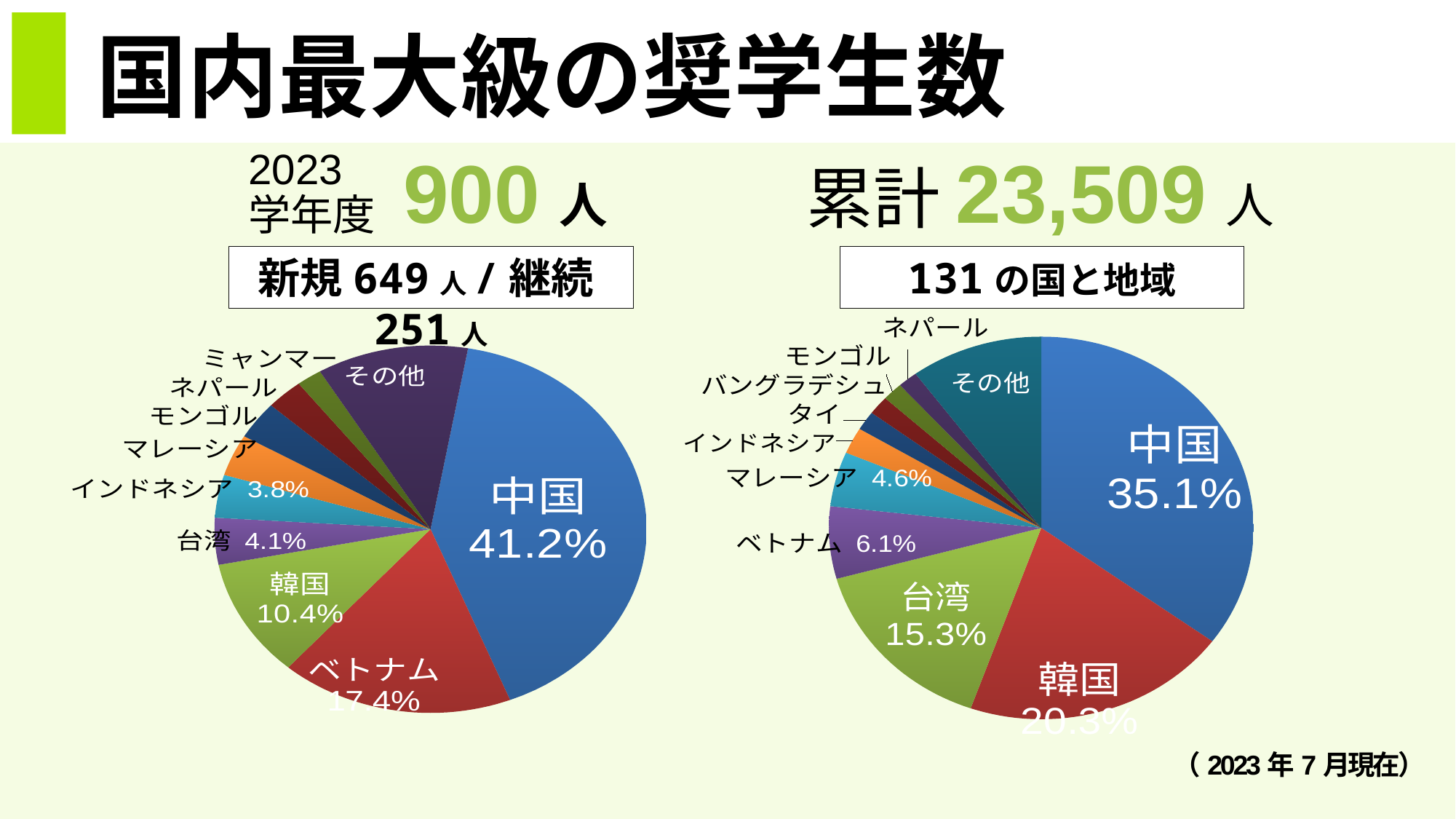

# 国内最大級の奨学生数
2023学年度
900人
累計23,509人

新規649人/継続251人
131の国と地域

### Chart

| Category | 列1 |
|---|---|
| 中国 | 8251.0 |
| 韓国 | 4772.0 |
| 台湾 | 3601.0 |
| ベトナム | 1435.0 |
| マレーシア | 1086.0 |
| インドネシア | 523.0 |
| タイ | 380.0 |
| バングラデシュ | 373.0 |
| モンゴル | 364.0 |
| ネパール | 353.0 |
| その他 | 2371.0 |

### Chart

| Category | 列1 |
|---|---|
| 中国 | 371.0 |
| ベトナム | 157.0 |
| 韓国 | 94.0 |
| 台湾 | 37.0 |
| インドネシア | 34.0 |
| マレーシア | 33.0 |
| モンゴル | 30.0 |
| ネパール | 25.0 |
| ミャンマー | 17.0 |
| その他 | 102.0 |
（2023年7月現在）